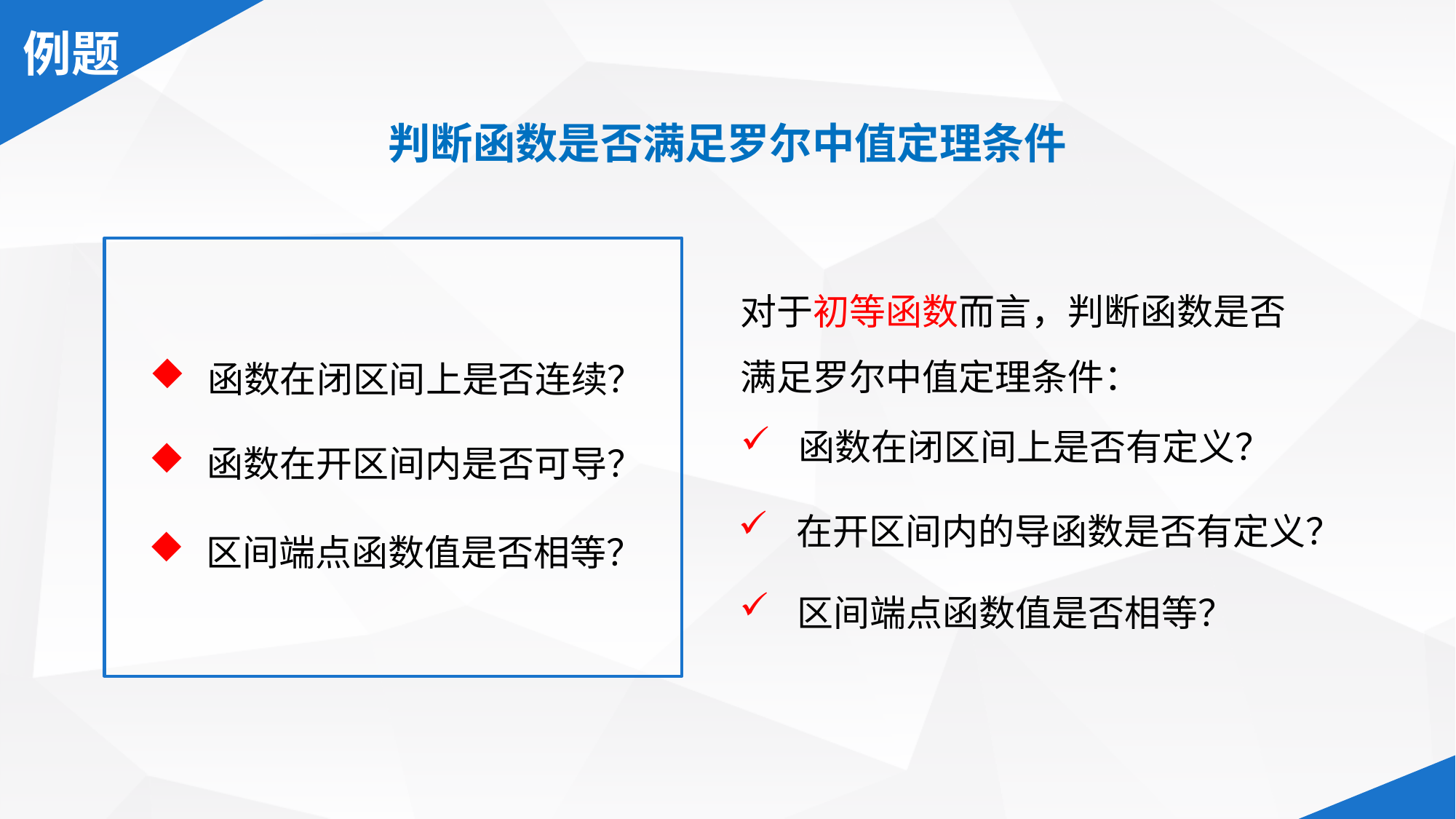

判断函数是否满足罗尔中值定理条件

对于初等函数而言，判断函数是否满足罗尔中值定理条件：
 函数在闭区间上是否连续？
 函数在闭区间上是否有定义？
 函数在开区间内是否可导？
 在开区间内的导函数是否有定义？
 区间端点函数值是否相等？
 区间端点函数值是否相等？